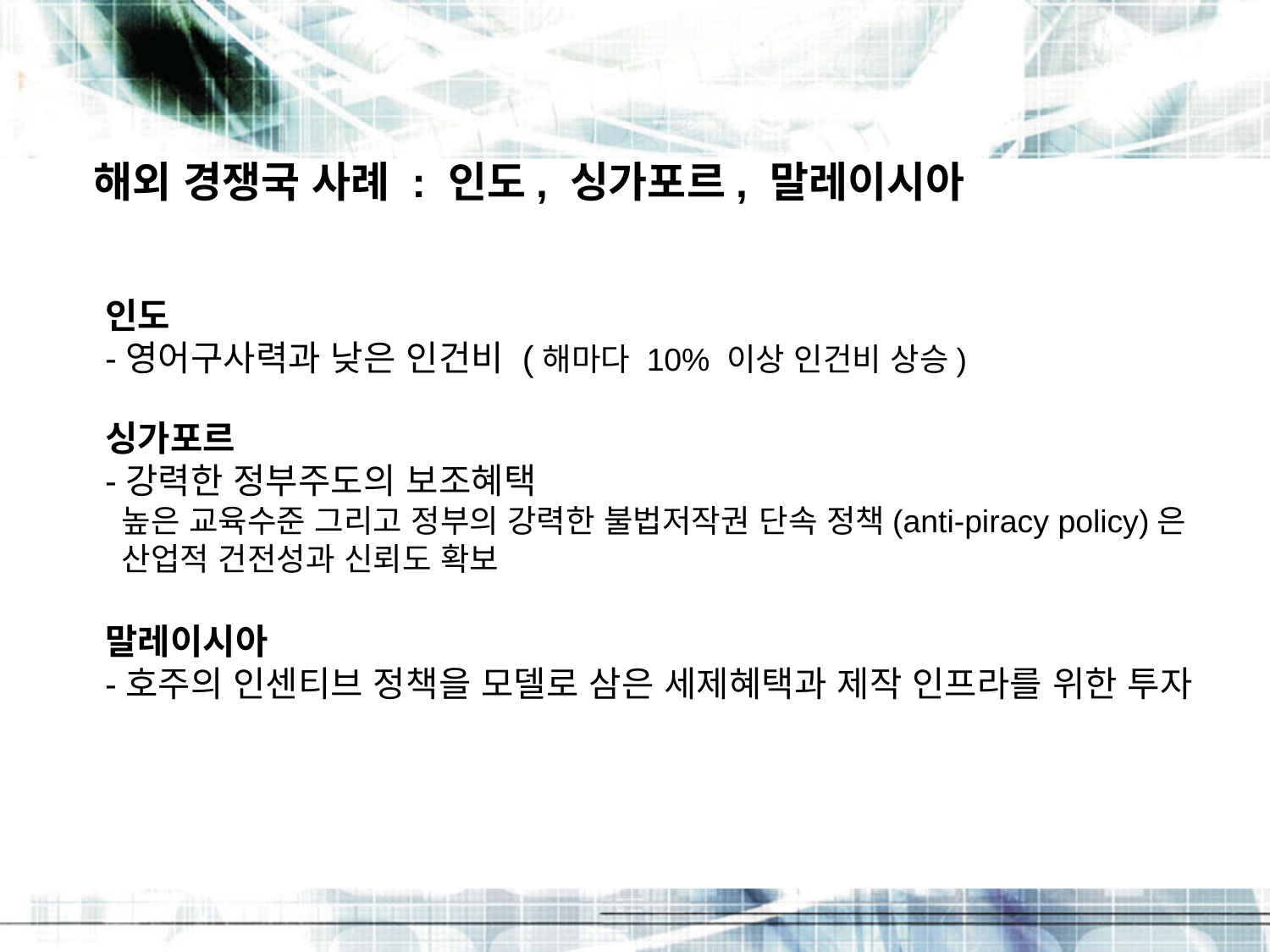

해외 경쟁국 사례 : 인도, 싱가포르, 말레이시아
인도
-영어구사력과 낮은 인건비 (해마다 10% 이상 인건비 상승)

싱가포르
-강력한 정부주도의 보조혜택
 높은 교육수준 그리고 정부의 강력한 불법저작권 단속 정책(anti-piracy policy)은
 산업적 건전성과 신뢰도 확보

말레이시아
-호주의 인센티브 정책을 모델로 삼은 세제혜택과 제작 인프라를 위한 투자